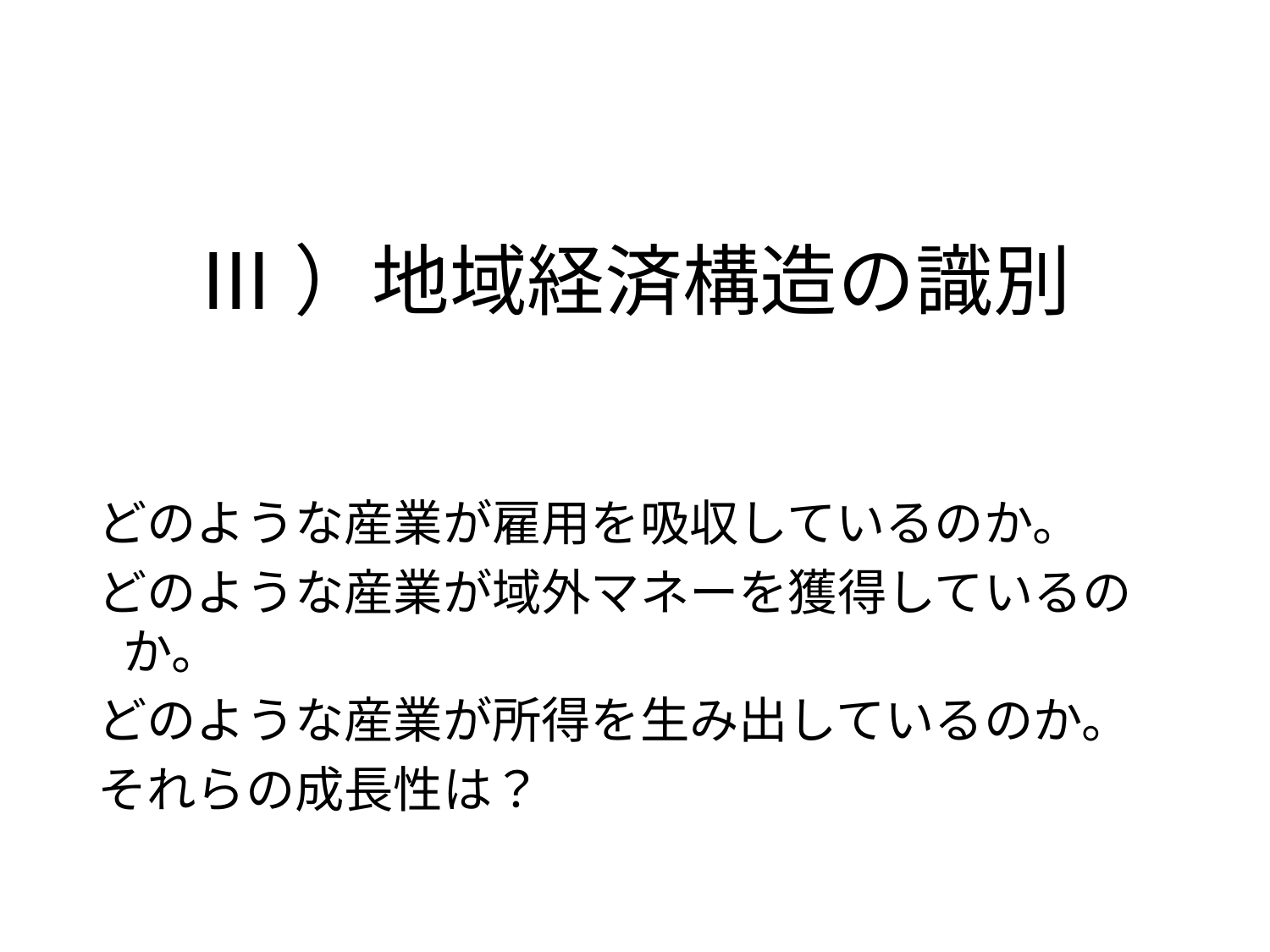

# Ⅲ）地域経済構造の識別
どのような産業が雇用を吸収しているのか。
どのような産業が域外マネーを獲得しているのか。
どのような産業が所得を生み出しているのか。
それらの成長性は？